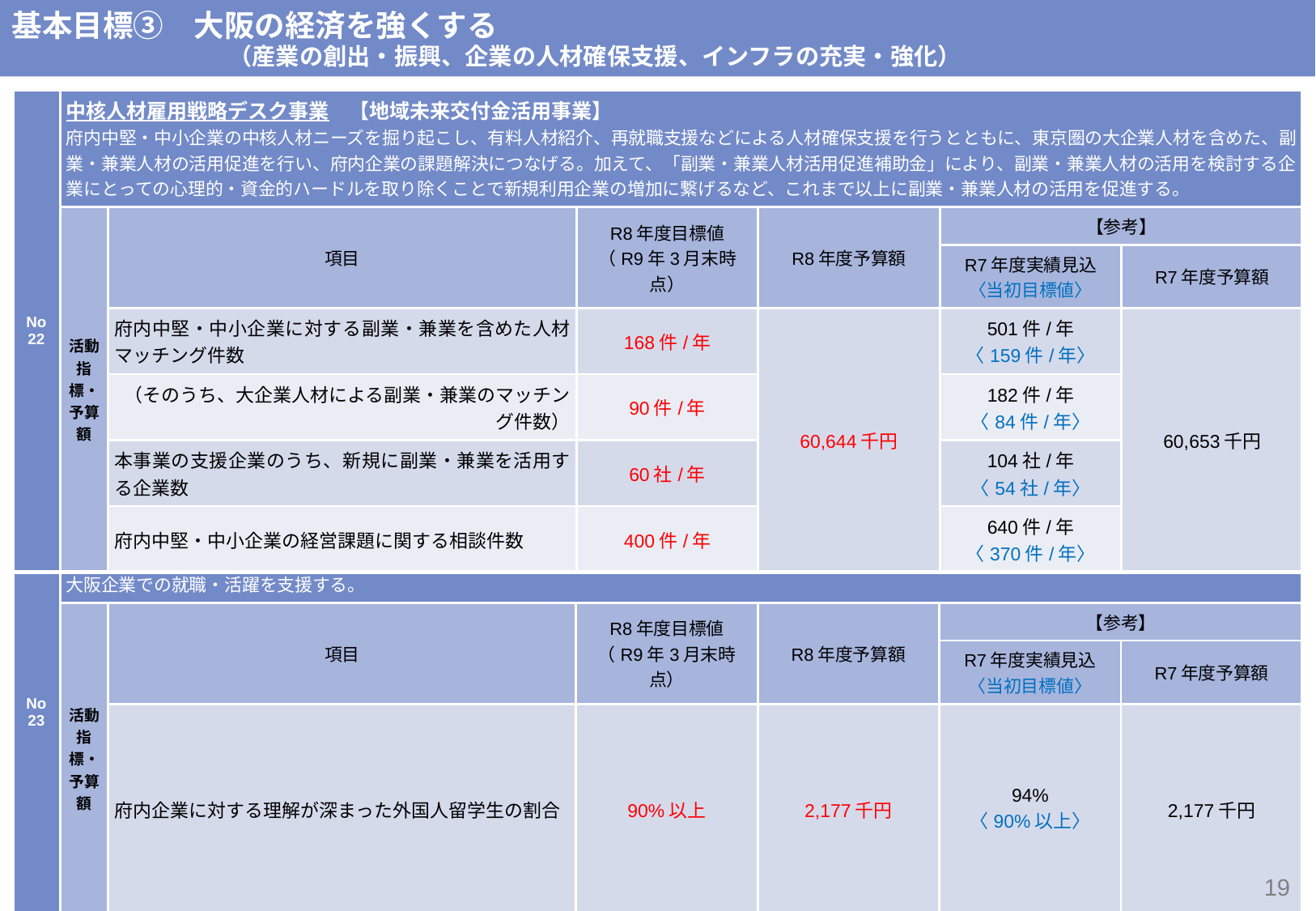

基本目標③　大阪の経済を強くする
　　　　　　　　     （産業の創出・振興、企業の人材確保支援、インフラの充実・強化）
| No 22 | 中核人材雇用戦略デスク事業　【地域未来交付金活用事業】 府内中堅・中小企業の中核人材ニーズを掘り起こし、有料人材紹介、再就職支援などによる人材確保支援を行うとともに、東京圏の大企業人材を含めた、副業・兼業人材の活用促進を行い、府内企業の課題解決につなげる。加えて、「副業・兼業人材活用促進補助金」により、副業・兼業人材の活用を検討する企業にとっての心理的・資金的ハードルを取り除くことで新規利用企業の増加に繋げるなど、これまで以上に副業・兼業人材の活用を促進する。 |  |  |  |  |  |
| --- | --- | --- | --- | --- | --- | --- |
|  | 活動指標・予算額 | 項目 | R8年度目標値 （R9年3月末時点） | R8年度予算額 | 【参考】 |  |
|  |  |  |  |  | R7年度実績見込 〈当初目標値〉 | R7年度予算額 |
|  |  | 府内中堅・中小企業に対する副業・兼業を含めた人材マッチング件数 | 168件/年 | 60,644千円 | 501件/年 〈159件/年〉 | 60,653千円 |
|  |  | （そのうち、大企業人材による副業・兼業のマッチング件数） | 90件/年 |  | 182件/年 〈84件/年〉 |  |
|  |  | 本事業の支援企業のうち、新規に副業・兼業を活用する企業数 | 60社/年 |  | 104社/年 〈54社/年〉 |  |
|  |  | 府内中堅・中小企業の経営課題に関する相談件数 | 400件/年 |  | 640件/年 〈370件/年〉 |  |
| No 23 | 外国人留学生就職支援事業　【企業版ふるさと納税活用事業】 府内の大学・専門学校の外国人留学生を対象に、就職活動やインターンシップ、ビジネス日本語等に関するセミナーや企業見学会を実施し、外国人留学生の大阪企業での就職・活躍を支援する。 |  |  |  |  |  |
| --- | --- | --- | --- | --- | --- | --- |
|  | 活動指標・予算額 | 項目 | R8年度目標値 （R9年3月末時点） | R8年度予算額 | 【参考】 |  |
|  |  |  |  |  | R7年度実績見込 〈当初目標値〉 | R7年度予算額 |
|  |  | 府内企業に対する理解が深まった外国人留学生の割合 | 90%以上 | 2,177千円 | 94% 〈90%以上〉 | 2,177千円 |
19